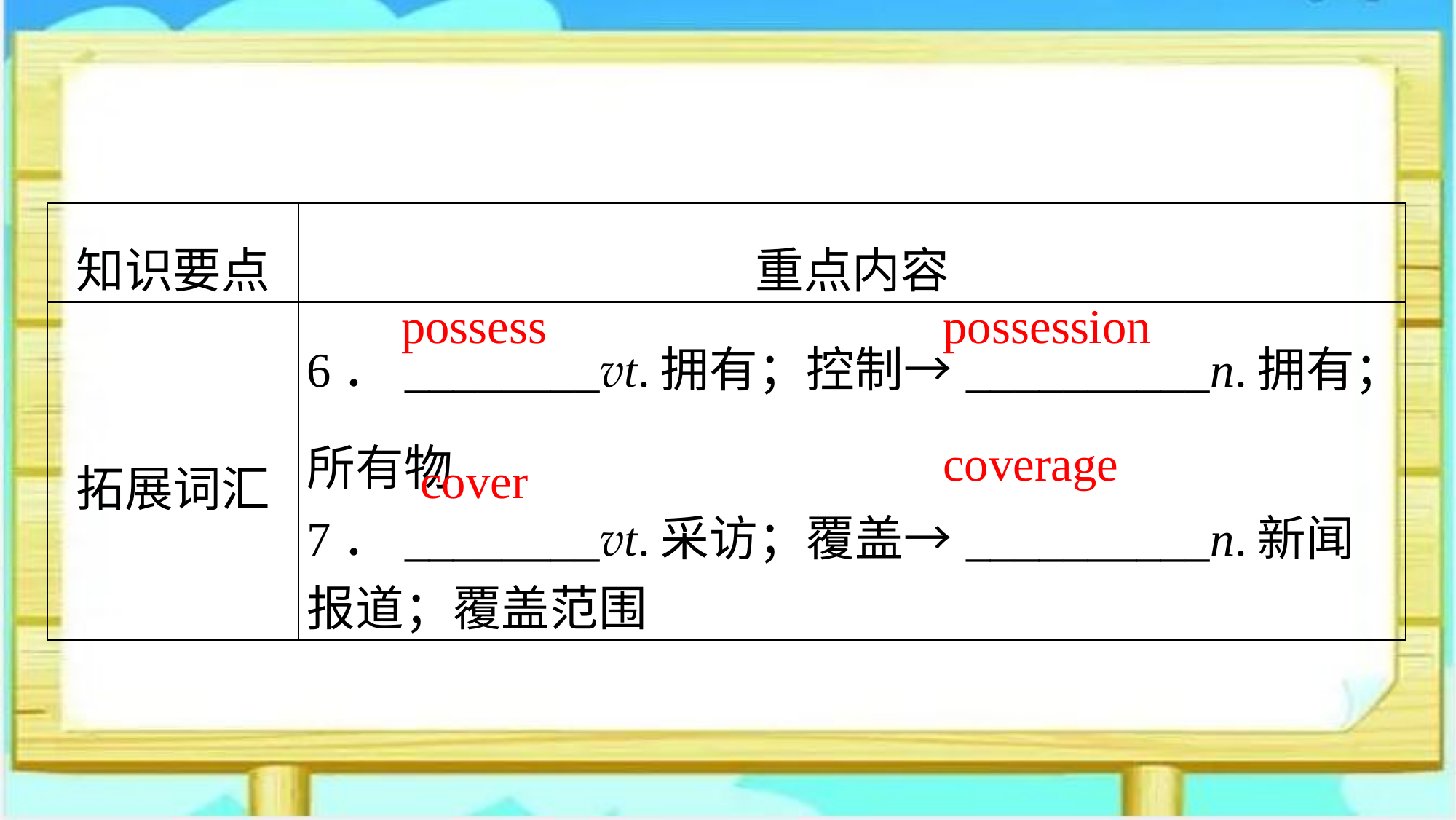

| 知识要点 | 重点内容 |
| --- | --- |
| 拓展词汇 | 6．\_\_\_\_\_\_\_\_vt.拥有；控制→\_\_\_\_\_\_\_\_\_\_n.拥有；所有物 7．\_\_\_\_\_\_\_\_vt.采访；覆盖→\_\_\_\_\_\_\_\_\_\_n.新闻报道；覆盖范围 |
possess
possession
coverage
cover